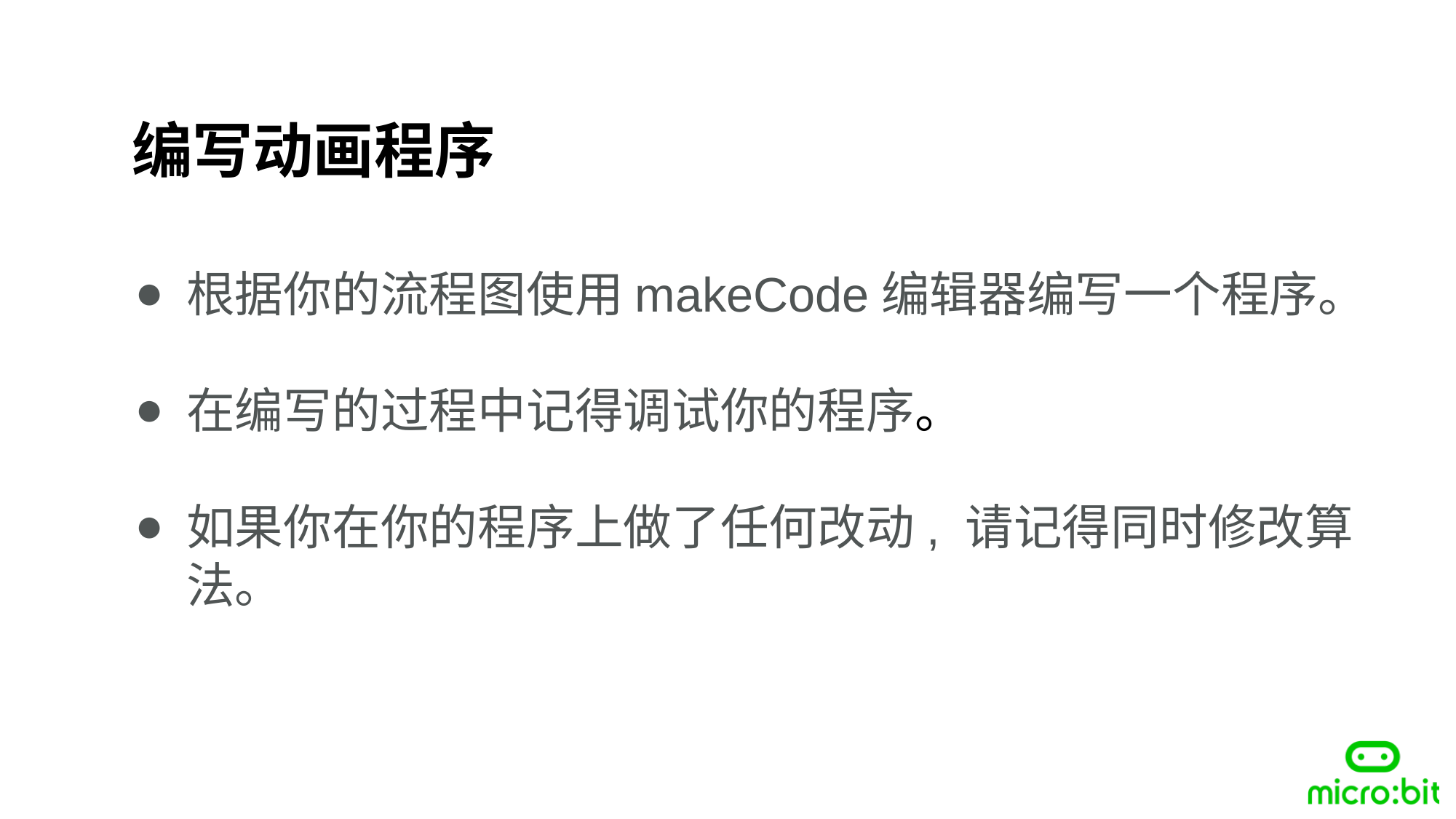

编写动画程序

根据你的流程图使用makeCode编辑器编写一个程序。

在编写的过程中记得调试你的程序。

如果你在你的程序上做了任何改动, 请记得同时修改算法。